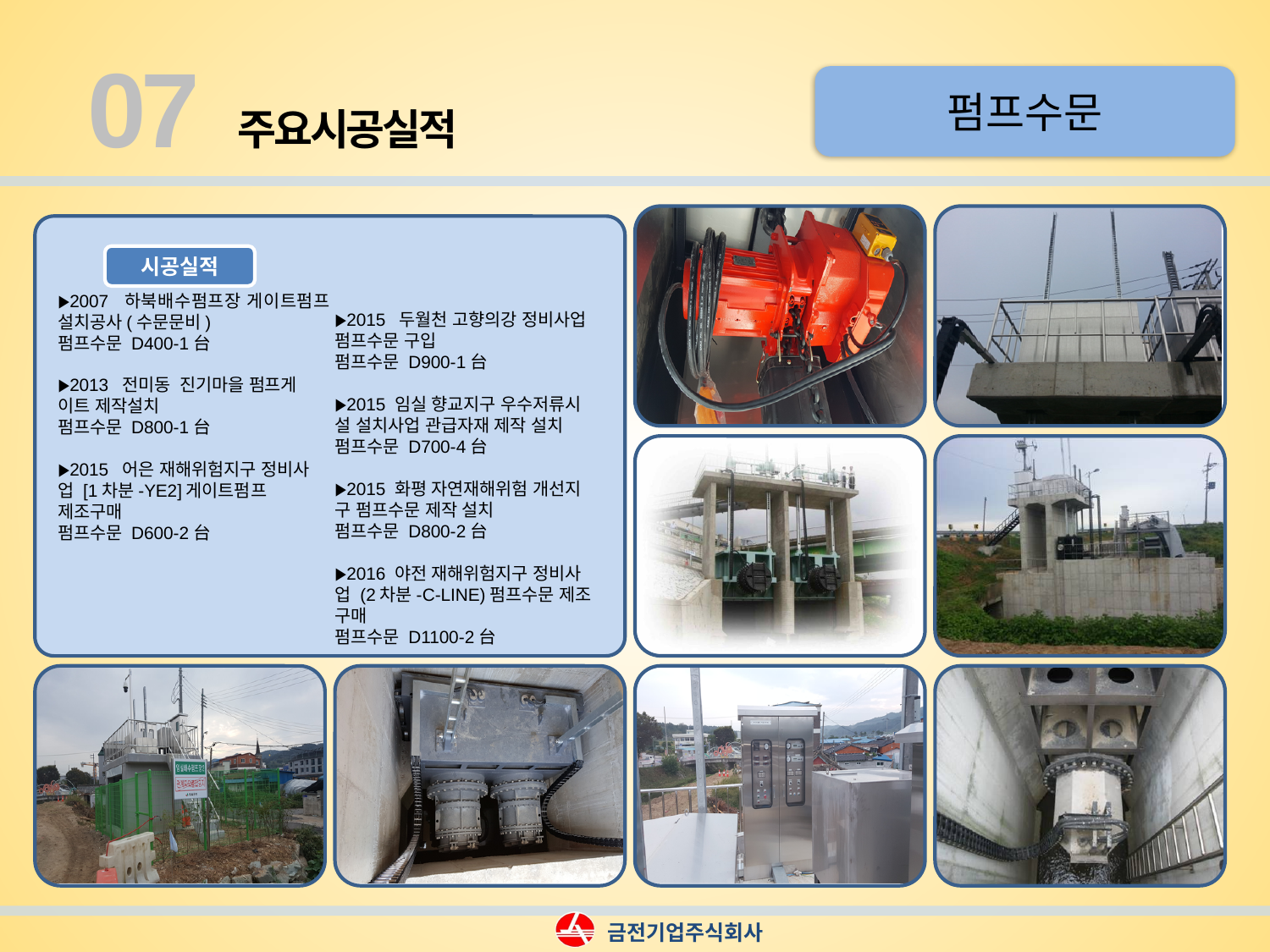

07
펌프수문
주요시공실적

▶2007  하북배수펌프장 게이트펌프 설치공사(수문문비)
펌프수문 D400-1台

▶2013  전미동  진기마을 펌프게
이트 제작설치
펌프수문 D800-1台

▶2015  어은 재해위험지구 정비사
업 [1차분-YE2]게이트펌프 제조구매
펌프수문 D600-2台

▶2015  두월천 고향의강 정비사업
펌프수문 구입
펌프수문 D900-1台

▶2015 임실 향교지구 우수저류시
설 설치사업 관급자재 제작 설치
펌프수문 D700-4台

▶2015 화평 자연재해위험 개선지
구 펌프수문 제작 설치
펌프수문 D800-2台

▶2016 야전 재해위험지구 정비사
업 (2차분-C-LINE)펌프수문 제조 구매
펌프수문 D1100-2台

시공실적

금전기업주식회사